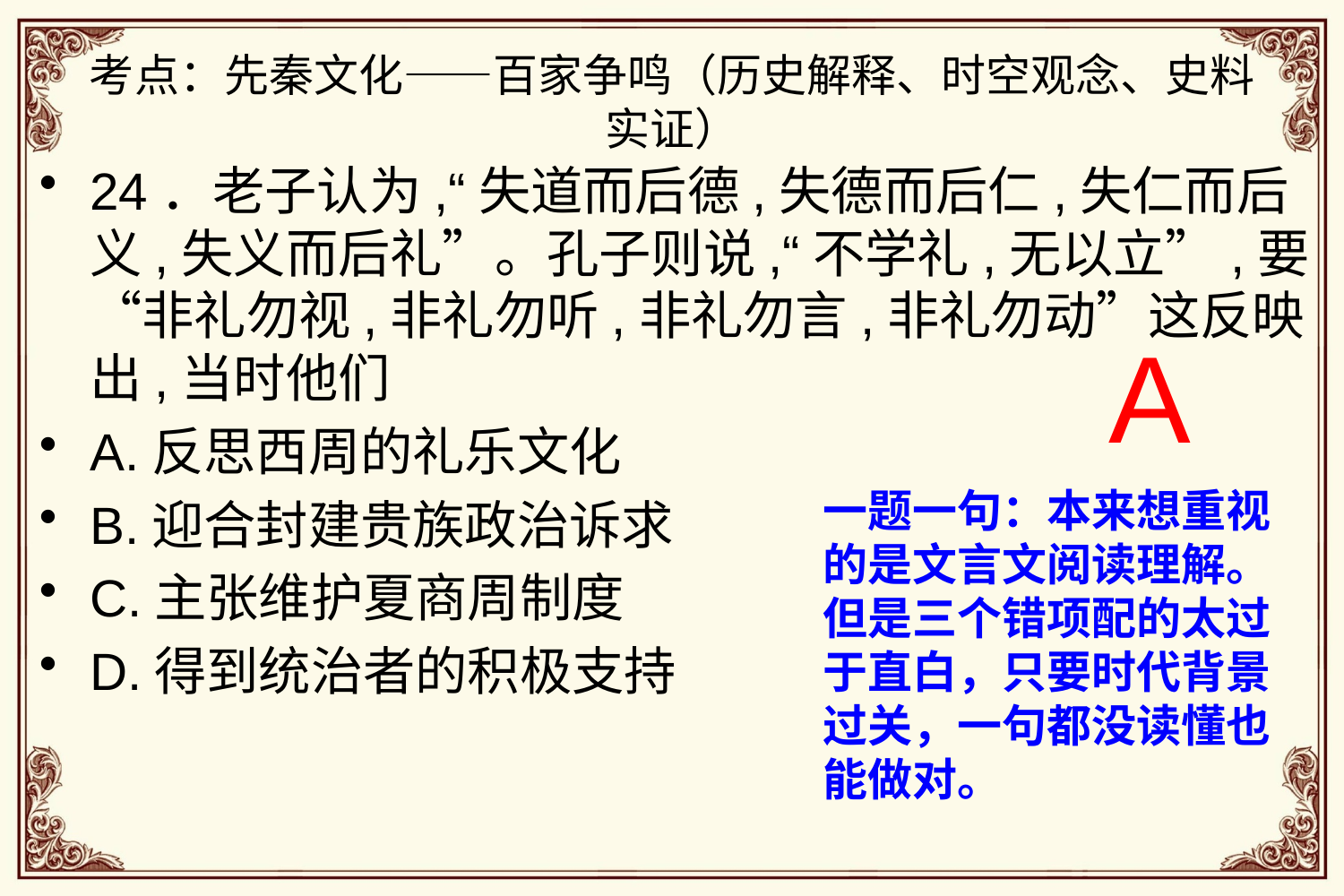

# 考点：先秦文化——百家争鸣（历史解释、时空观念、史料实证）
24．老子认为,“失道而后德,失德而后仁,失仁而后义,失义而后礼”。孔子则说,“不学礼,无以立”,要“非礼勿视,非礼勿听,非礼勿言,非礼勿动”这反映出,当时他们
A.反思西周的礼乐文化
B.迎合封建贵族政治诉求
C.主张维护夏商周制度
D.得到统治者的积极支持

A
一题一句：本来想重视的是文言文阅读理解。但是三个错项配的太过于直白，只要时代背景过关，一句都没读懂也能做对。